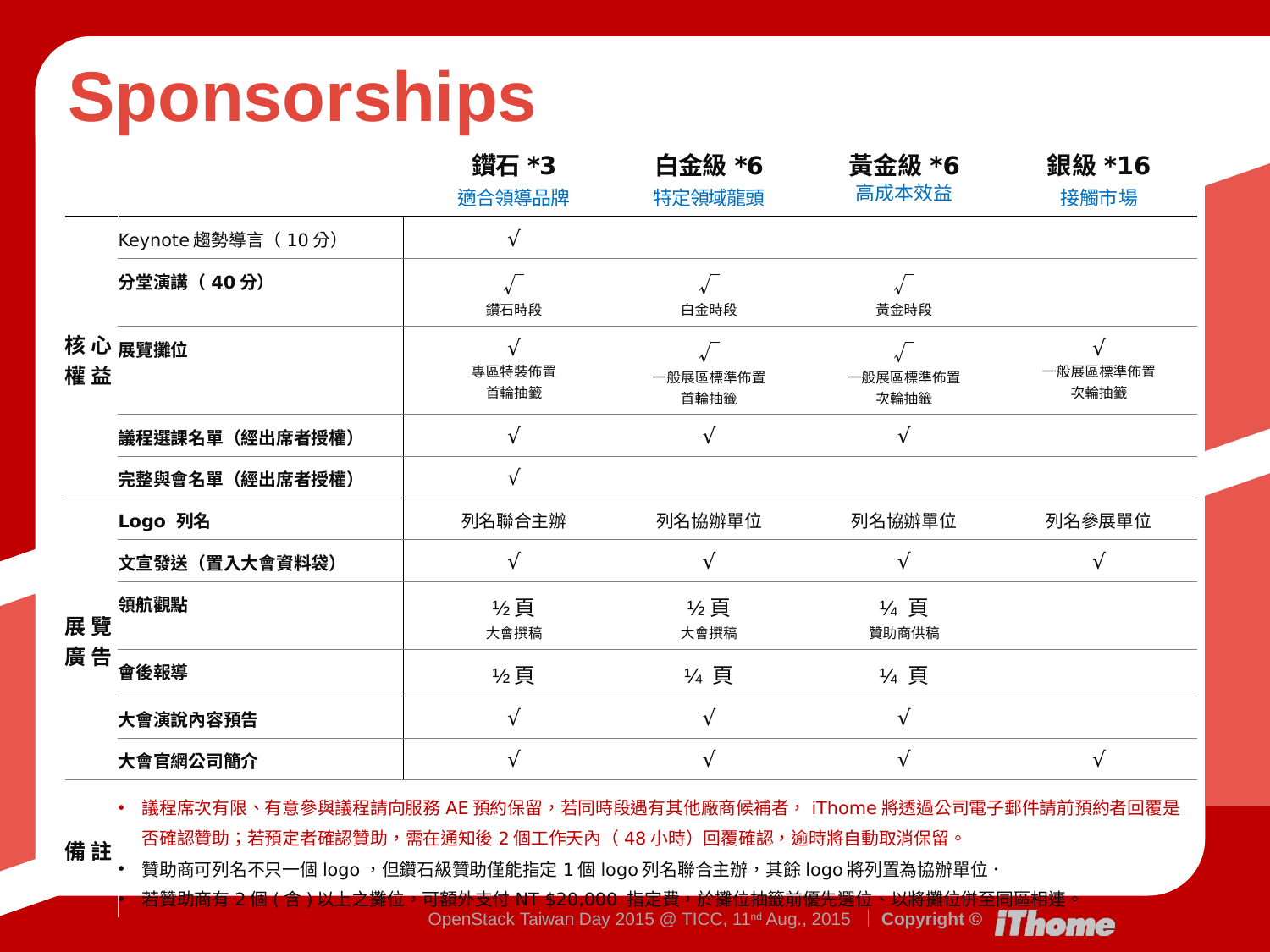

# Sponsorships
|  |  |  | 鑽石\*3 適合領導品牌 | 白金級\*6 特定領域龍頭 | 黃金級\*6 高成本效益 | 銀級\*16 接觸市場 |
| --- | --- | --- | --- | --- | --- | --- |
| 核心權益 | Keynote趨勢導言（10分） |  | √ |  |  |  |
|  | 分堂演講（40分） |  | √ 鑽石時段 | √ 白金時段 | √ 黃金時段 |  |
|  | 展覽攤位 |  | √ 專區特裝佈置 首輪抽籤 | √ 一般展區標準佈置 首輪抽籤 | √ 一般展區標準佈置 次輪抽籤 | √ 一般展區標準佈置 次輪抽籤 |
|  | 議程選課名單（經出席者授權） |  | √ | √ | √ |  |
|  | 完整與會名單（經出席者授權） |  | √ |  |  |  |
| 展覽廣告 | Logo 列名 |  | 列名聯合主辦 | 列名協辦單位 | 列名協辦單位 | 列名參展單位 |
|  | 文宣發送（置入大會資料袋） |  | √ | √ | √ | √ |
|  | 領航觀點 |  | ½頁 大會撰稿 | ½頁 大會撰稿 | ¼ 頁 贊助商供稿 |  |
|  | 會後報導 |  | ½頁 | ¼ 頁 | ¼ 頁 |  |
|  | 大會演說內容預告 |  | √ | √ | √ |  |
|  | 大會官網公司簡介 |  | √ | √ | √ | √ |
| 備註 | 議程席次有限、有意參與議程請向服務AE預約保留，若同時段遇有其他廠商候補者，iThome將透過公司電子郵件請前預約者回覆是否確認贊助；若預定者確認贊助，需在通知後2個工作天內（48小時）回覆確認，逾時將自動取消保留。 贊助商可列名不只一個logo，但鑽石級贊助僅能指定1個logo列名聯合主辦，其餘logo將列置為協辦單位． 若贊助商有2個(含)以上之攤位，可額外支付NT $20,000 指定費，於攤位抽籤前優先選位、以將攤位併至同區相連。 |  |  |  |  |  |